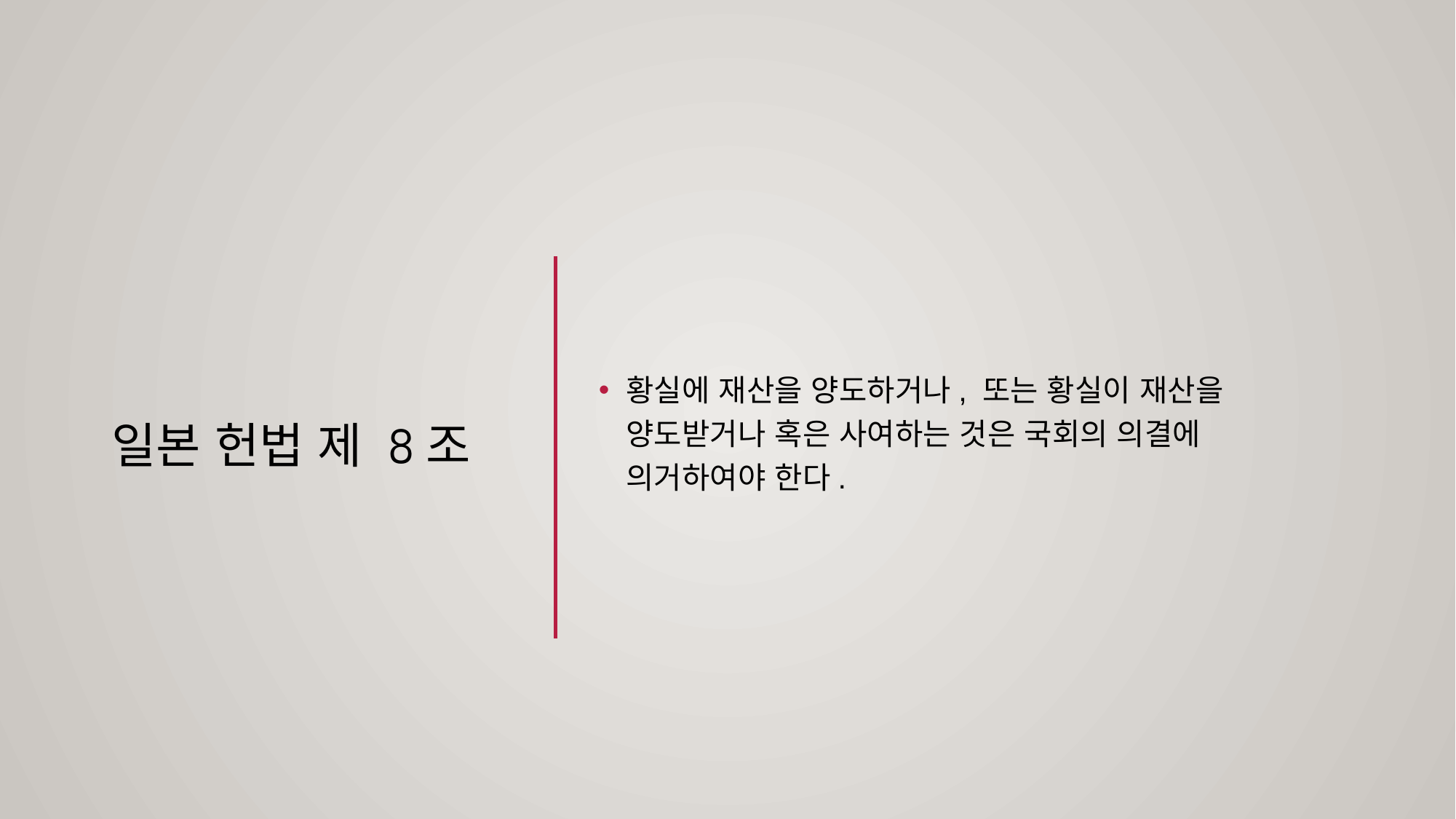

# 일본 헌법 제 8조
황실에 재산을 양도하거나, 또는 황실이 재산을 양도받거나 혹은 사여하는 것은 국회의 의결에 의거하여야 한다.